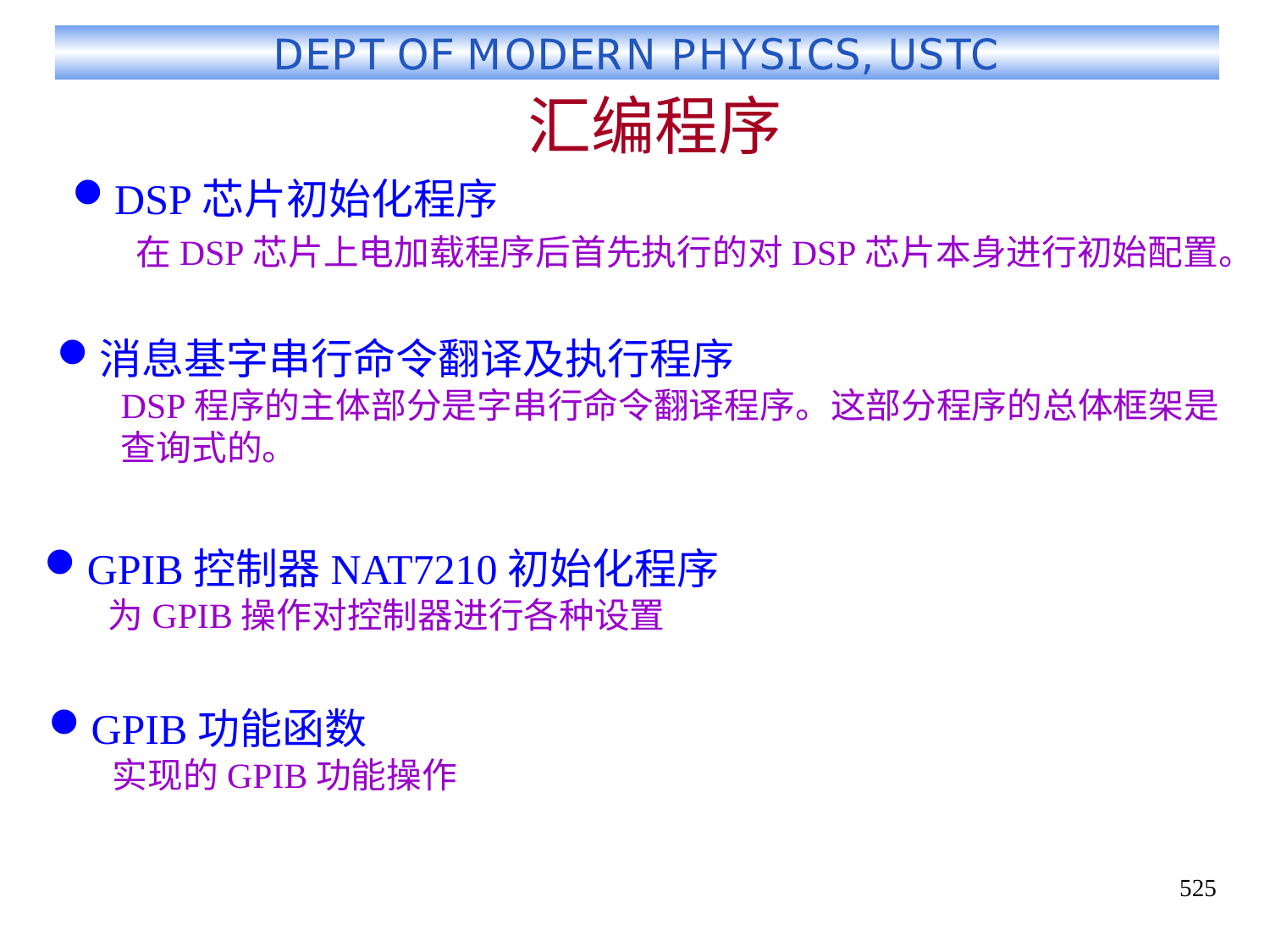

# 汇编程序
DSP芯片初始化程序
在DSP芯片上电加载程序后首先执行的对DSP芯片本身进行初始配置。
消息基字串行命令翻译及执行程序
DSP程序的主体部分是字串行命令翻译程序。这部分程序的总体框架是查询式的。
GPIB控制器NAT7210初始化程序
为GPIB操作对控制器进行各种设置
GPIB功能函数
实现的GPIB功能操作
525